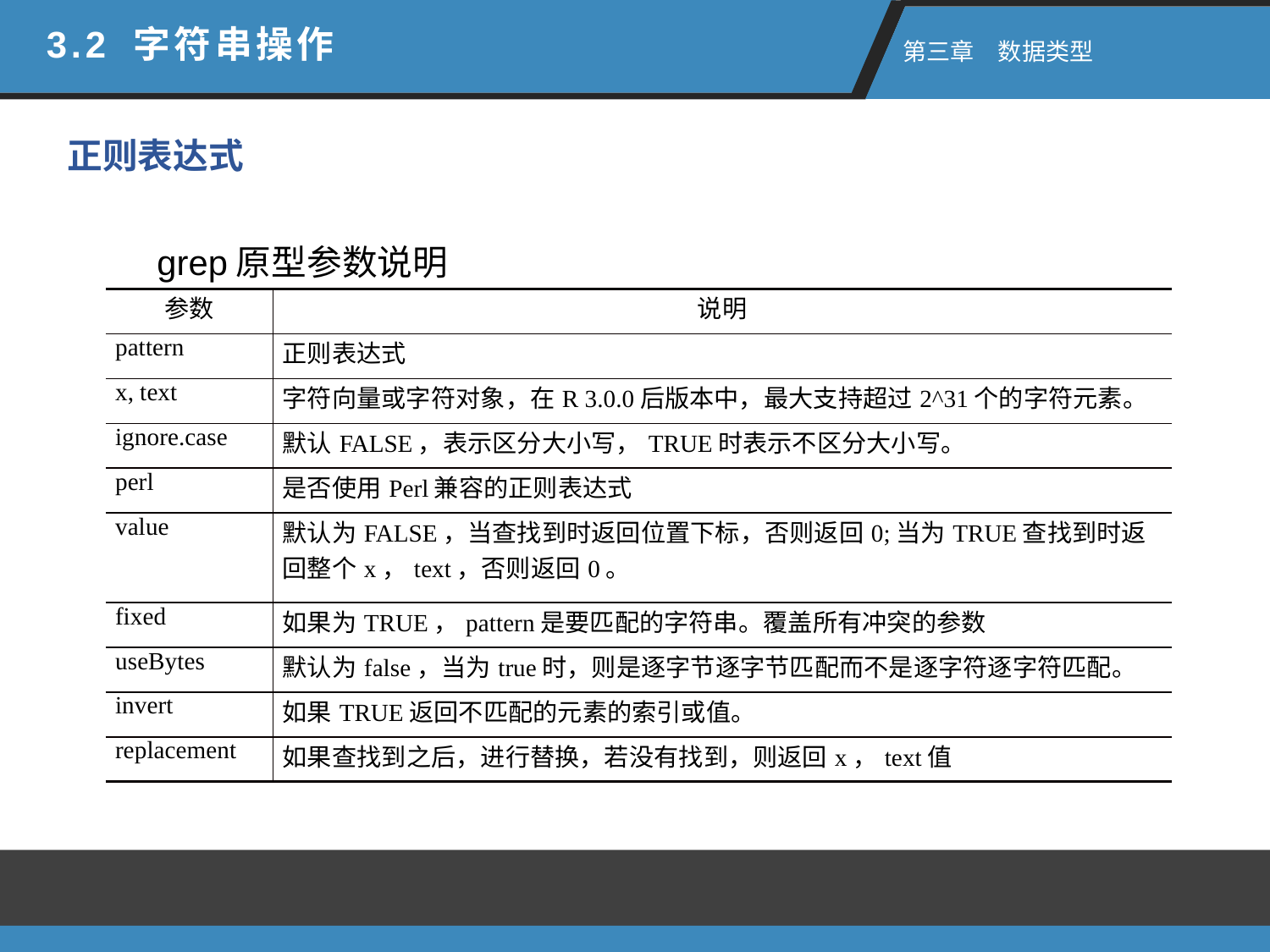

3.2 字符串操作
  第三章　数据类型
正则表达式
grep原型参数说明
| 参数 | 说明 |
| --- | --- |
| pattern | 正则表达式 |
| x, text | 字符向量或字符对象，在R 3.0.0后版本中，最大支持超过2^31个的字符元素。 |
| ignore.case | 默认FALSE，表示区分大小写，TRUE时表示不区分大小写。 |
| perl | 是否使用Perl兼容的正则表达式 |
| value | 默认为FALSE，当查找到时返回位置下标，否则返回0;当为TRUE查找到时返回整个x，text，否则返回0。 |
| fixed | 如果为TRUE，pattern是要匹配的字符串。覆盖所有冲突的参数 |
| useBytes | 默认为false，当为true时，则是逐字节逐字节匹配而不是逐字符逐字符匹配。 |
| invert | 如果TRUE返回不匹配的元素的索引或值。 |
| replacement | 如果查找到之后，进行替换，若没有找到，则返回x，text值 |